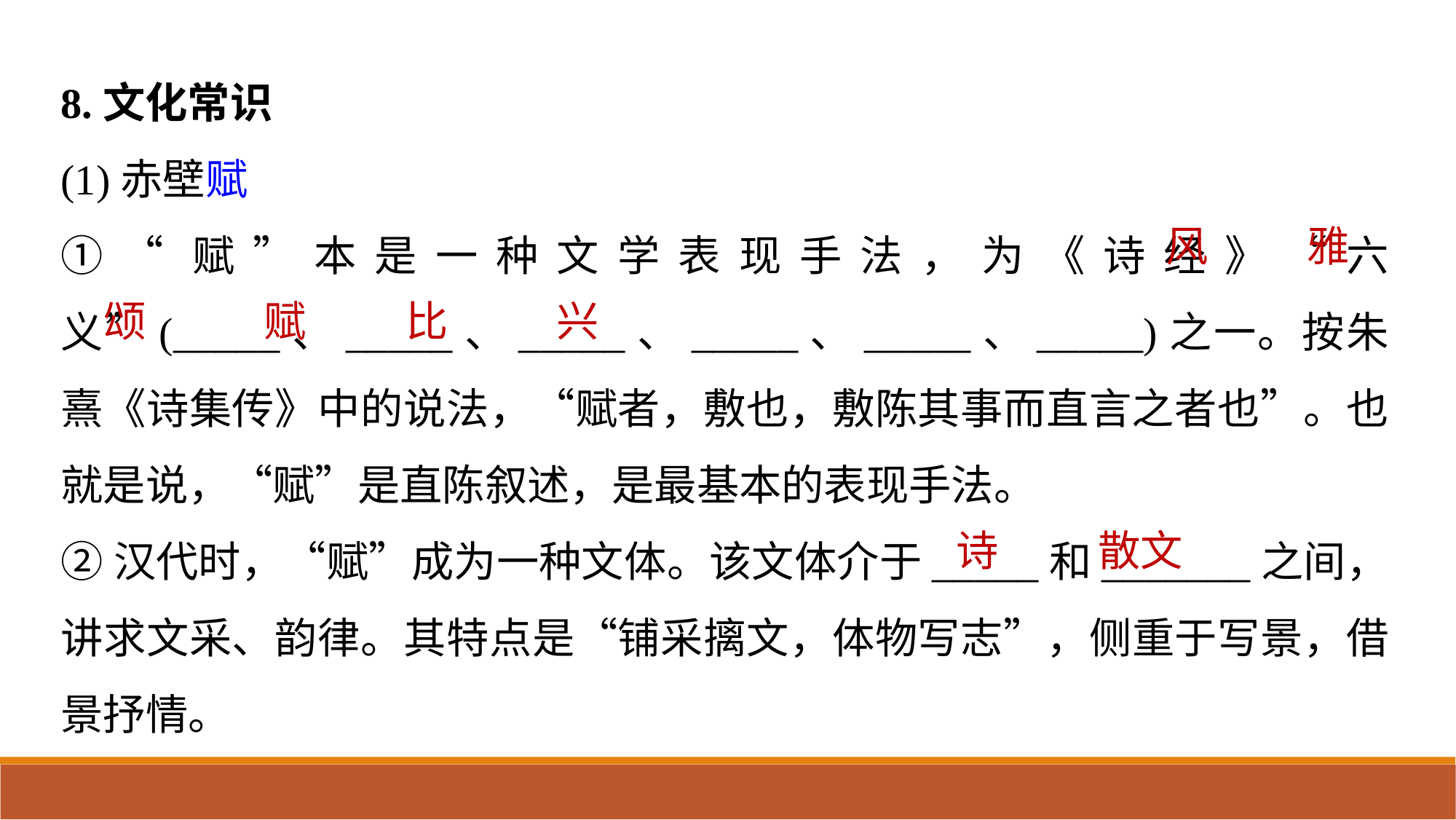

8.文化常识
(1)赤壁赋
①“赋”本是一种文学表现手法，为《诗经》“六义”(_____、_____、_____、_____、_____、_____)之一。按朱熹《诗集传》中的说法，“赋者，敷也，敷陈其事而直言之者也”。也就是说，“赋”是直陈叙述，是最基本的表现手法。
②汉代时，“赋”成为一种文体。该文体介于_____和_______之间，讲求文采、韵律。其特点是“铺采摛文，体物写志”，侧重于写景，借景抒情。
风　      雅
颂　        赋　      比　       兴
诗　      散文